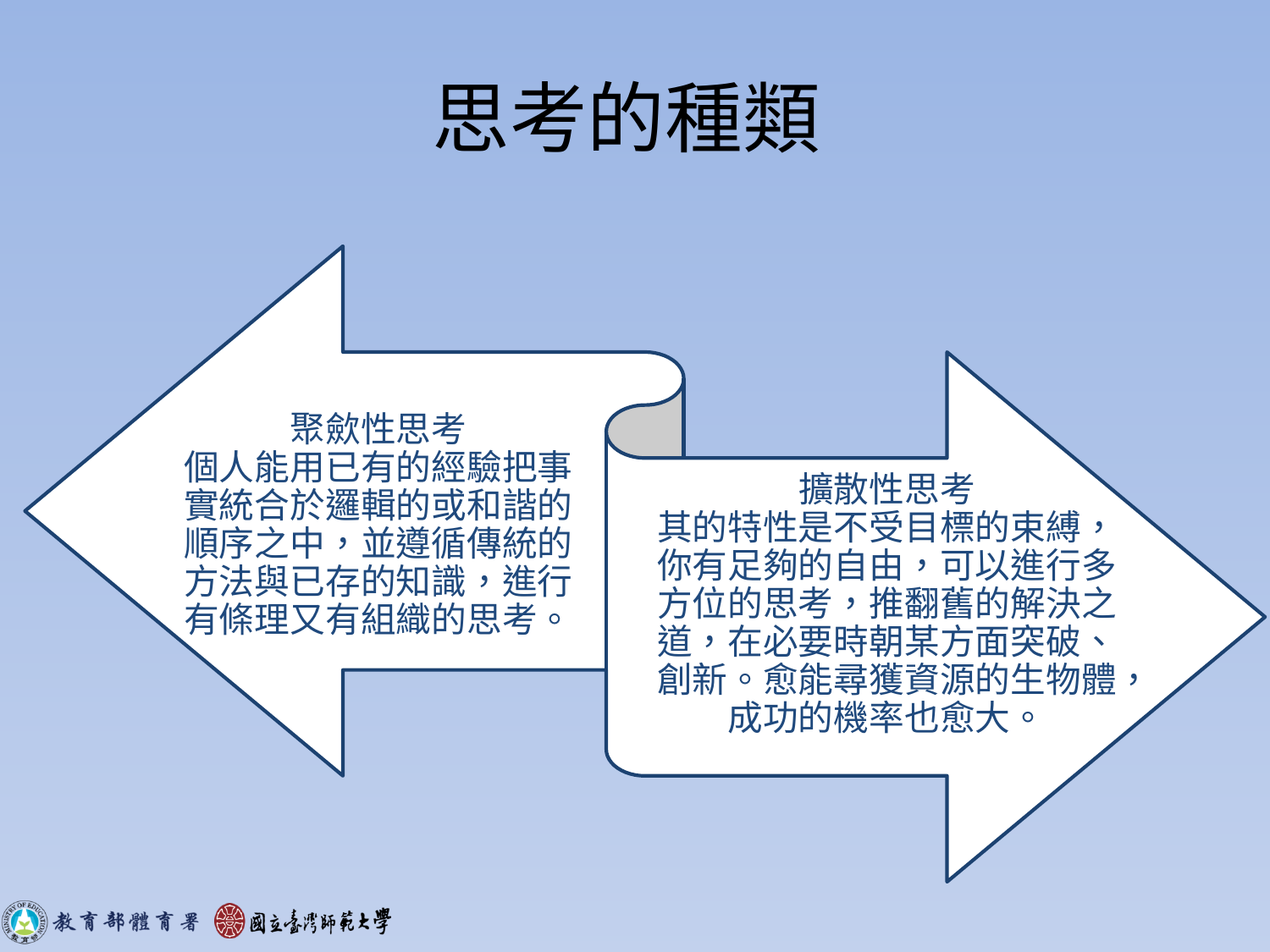

# 思考的種類
聚歛性思考
個人能用已有的經驗把事實統合於邏輯的或和諧的順序之中，並遵循傳統的方法與已存的知識，進行有條理又有組織的思考。
擴散性思考
其的特性是不受目標的束縛，你有足夠的自由，可以進行多方位的思考，推翻舊的解決之道，在必要時朝某方面突破、創新。愈能尋獲資源的生物體，成功的機率也愈大。